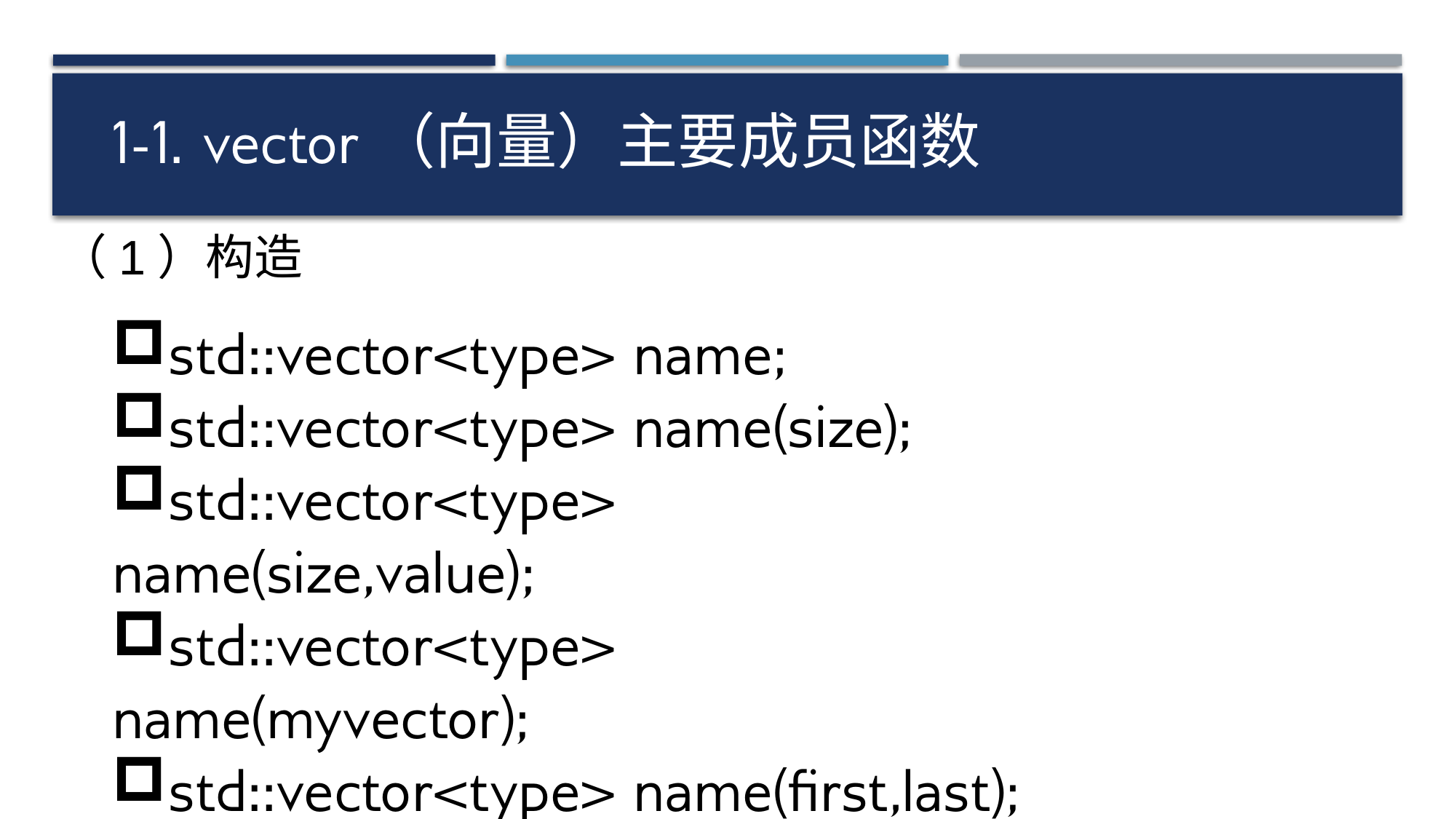

1-1. vector（向量）主要成员函数

（1）构造
std::vector<type> name;
std::vector<type> name(size);
std::vector<type> name(size,value);
std::vector<type> name(myvector);
std::vector<type> name(first,last);